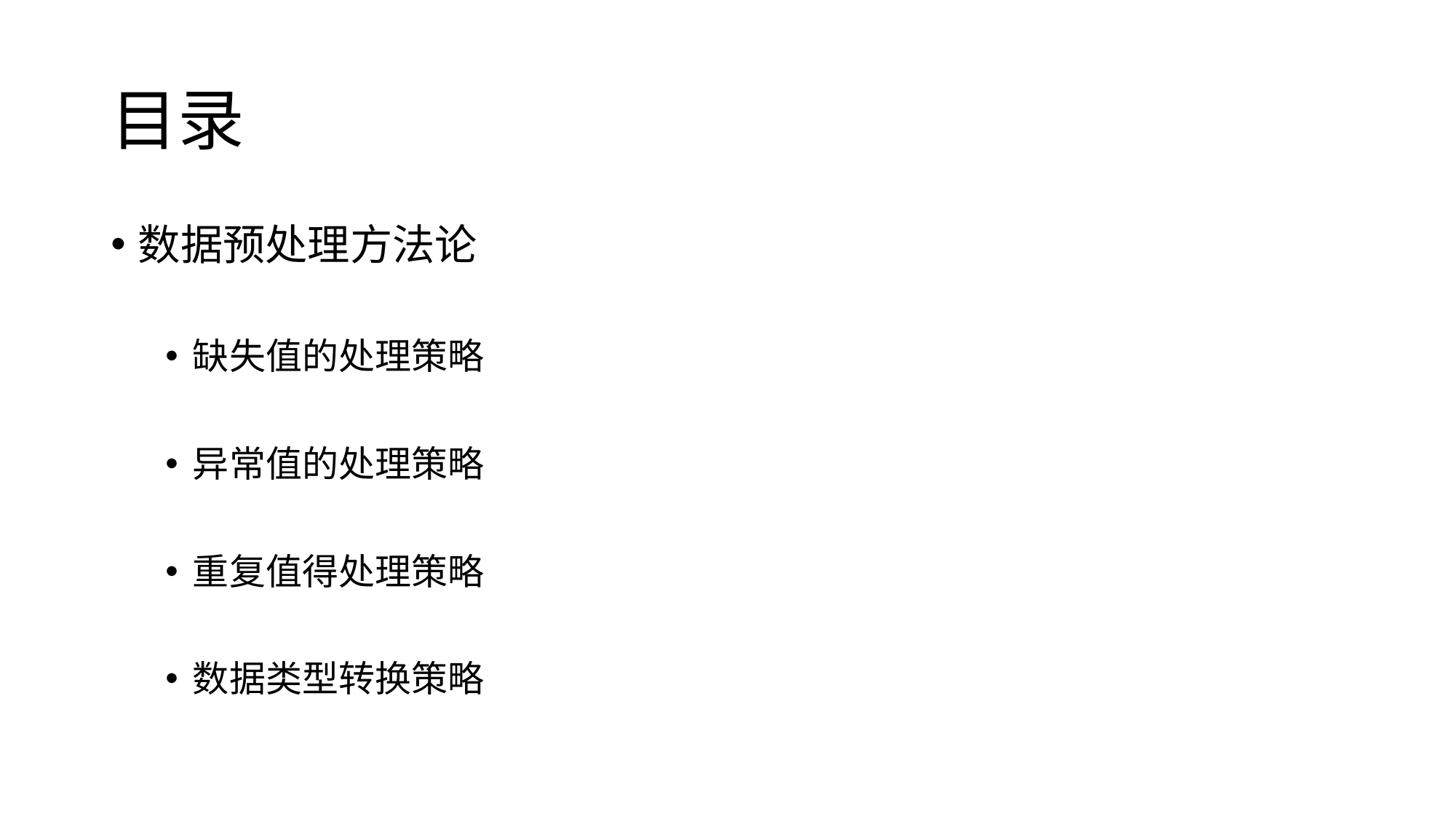

# 目录
数据预处理方法论

缺失值的处理策略

异常值的处理策略

重复值得处理策略

数据类型转换策略